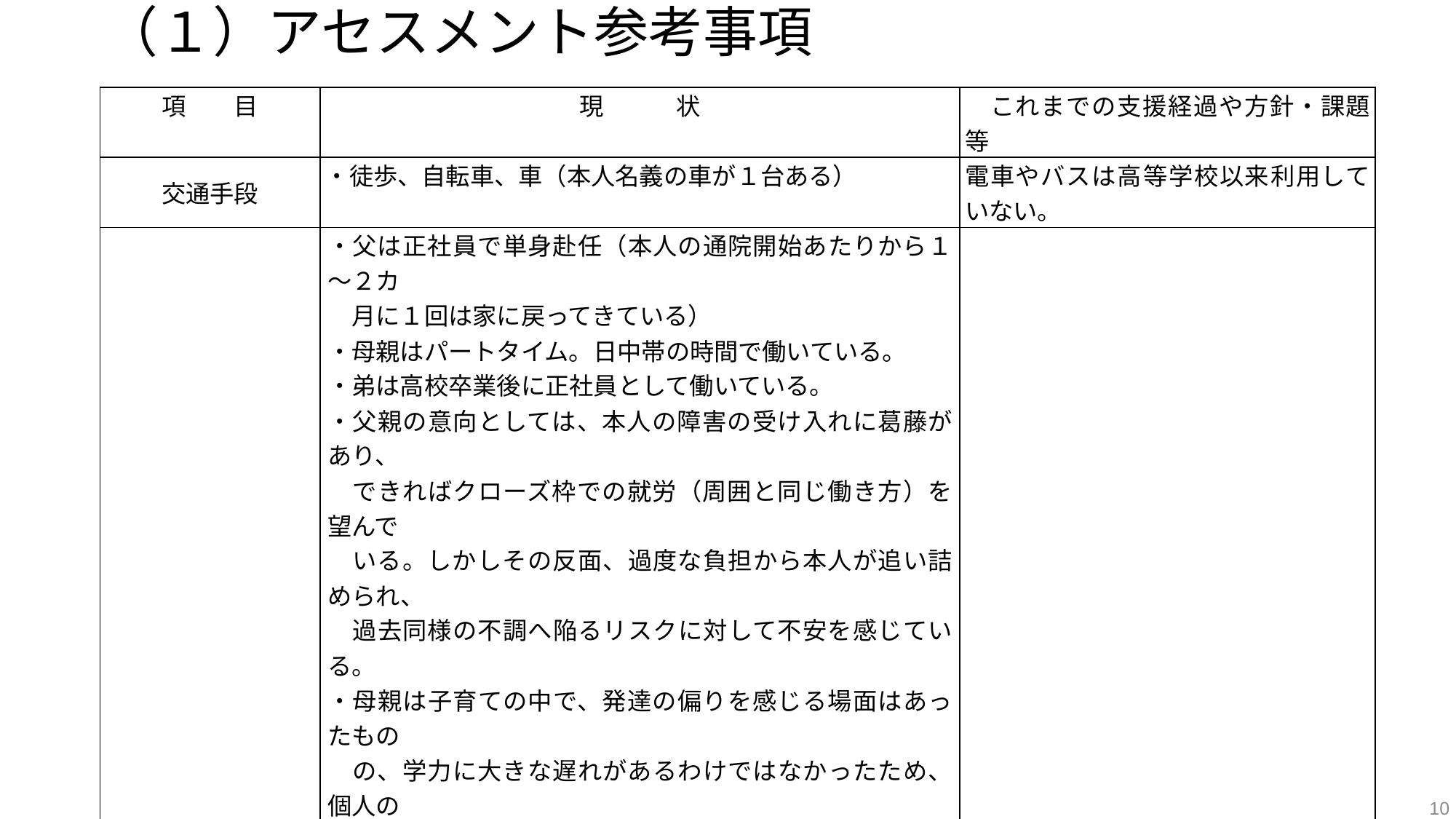

# （１）アセスメント参考事項
| 項　　目 | 現　　　状 | これまでの支援経過や方針・課題等 |
| --- | --- | --- |
| 交通手段 | ・徒歩、自転車、車（本人名義の車が１台ある） | 電車やバスは高等学校以来利用していない。 |
| 家族関係 | ・父は正社員で単身赴任（本人の通院開始あたりから１～２カ　 　月に１回は家に戻ってきている） ・母親はパートタイム。日中帯の時間で働いている。 ・弟は高校卒業後に正社員として働いている。 ・父親の意向としては、本人の障害の受け入れに葛藤があり、 　できればクローズ枠での就労（周囲と同じ働き方）を望んで 　いる。しかしその反面、過度な負担から本人が追い詰められ、 　過去同様の不調へ陥るリスクに対して不安を感じている。 ・母親は子育ての中で、発達の偏りを感じる場面はあったもの 　の、学力に大きな遅れがあるわけではなかったため、個人の 　性格の範囲内だと受け止めていた。 　基本的に本人の意向や希望を尊重したいと考えている。しか　 　し、クローズ就労を望む父親の意見を無下にもできず、家族と 　しての方向性について現在は判断を決めかね、悩んでいる状 　態にある。 ・弟との関係は良好。夕食は家族で食卓を囲むことが多く、ど 　のような仕事をしているのかを聞いたり、またその日の自分の 　出来事を話すこともある。兄に障害があることをうっすらと把 　握してはいるものの、特にそれを特別視することなく、ごく通常 　の兄弟としてフラットに接している。 ・祖母は本人を肯定的に捉え、優しい言葉をかけてくれる。 |  |
10